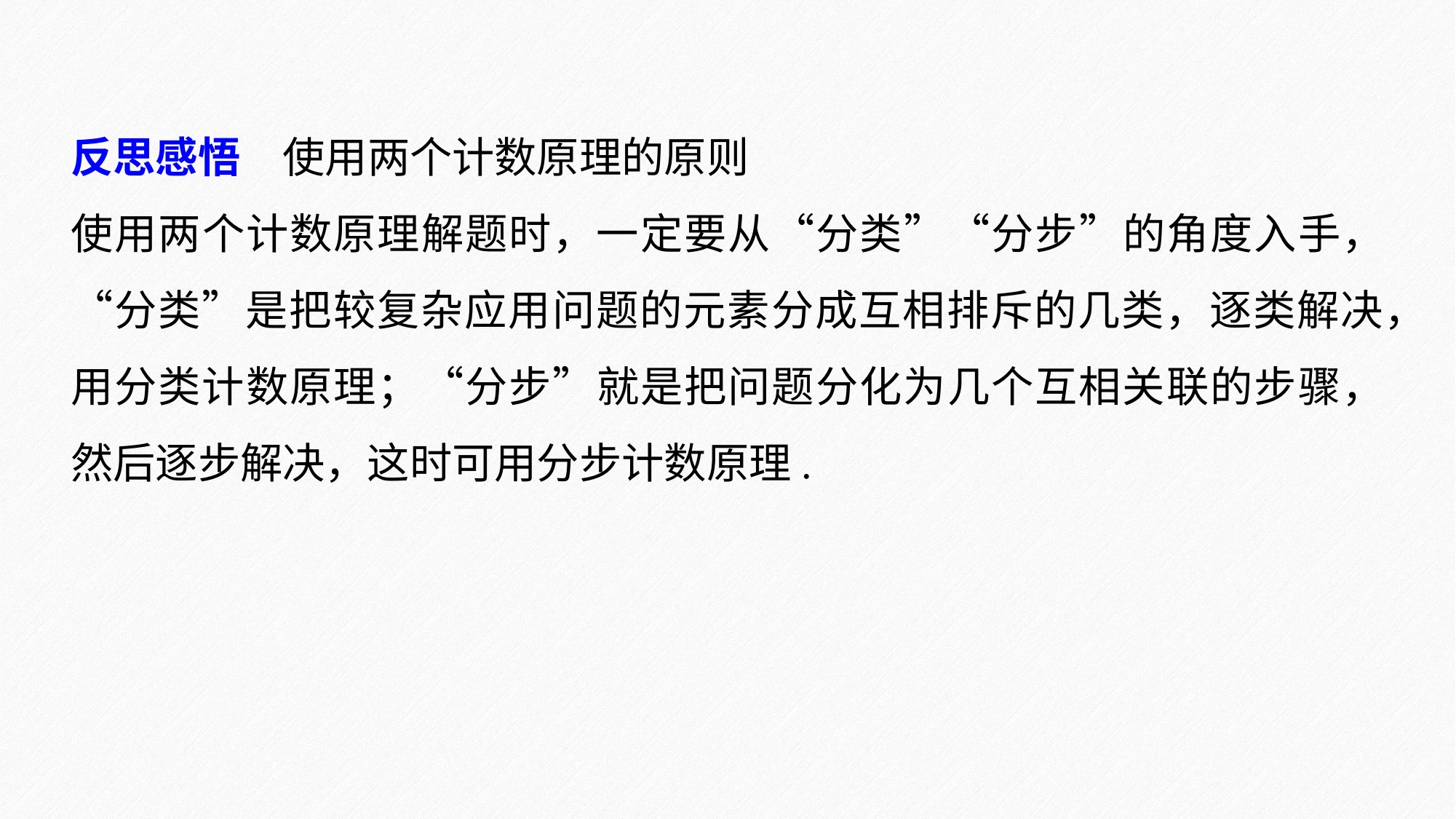

反思感悟　使用两个计数原理的原则
使用两个计数原理解题时，一定要从“分类”“分步”的角度入手，“分类”是把较复杂应用问题的元素分成互相排斥的几类，逐类解决，用分类计数原理；“分步”就是把问题分化为几个互相关联的步骤，然后逐步解决，这时可用分步计数原理.